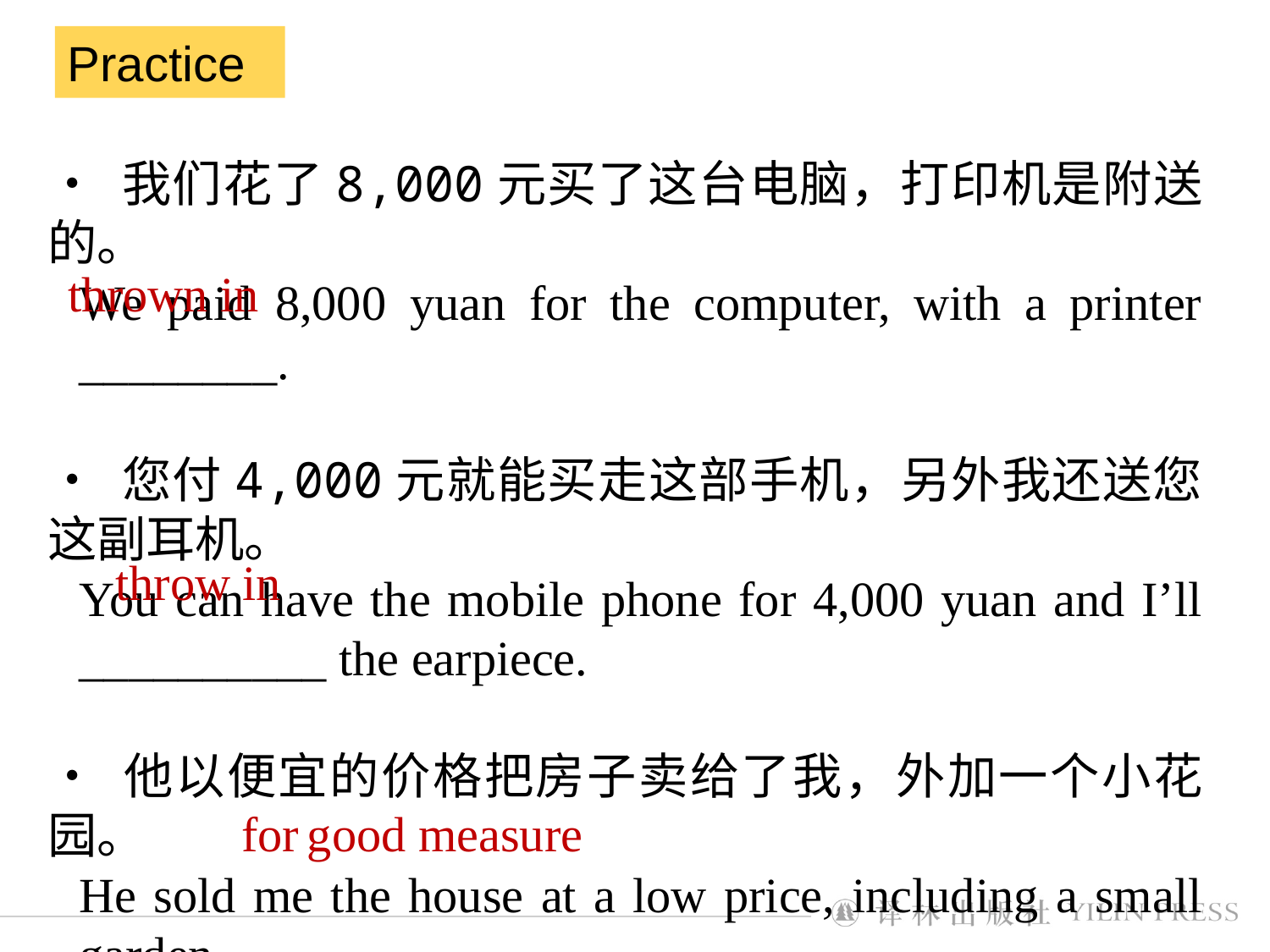

Practice
• 我们花了8,000元买了这台电脑，打印机是附送的。
We paid 8,000 yuan for the computer, with a printer ________.

• 您付4,000元就能买走这部手机，另外我还送您这副耳机。
You can have the mobile phone for 4,000 yuan and I’ll __________ the earpiece.

• 他以便宜的价格把房子卖给了我，外加一个小花园。
He sold me the house at a low price, including a small garden ________________.
thrown in
throw in
for good measure